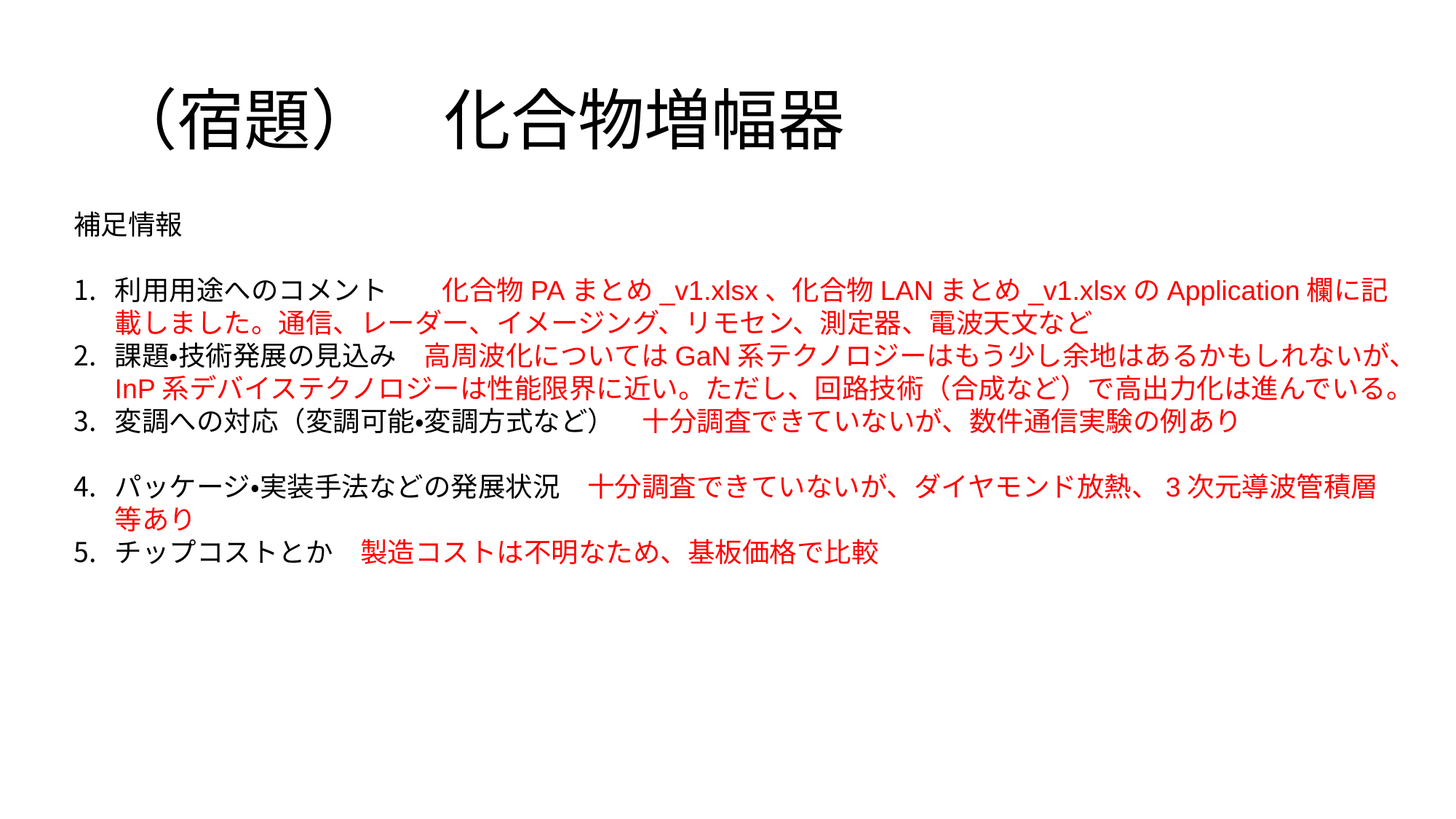

# （宿題）　化合物増幅器
補足情報

利用用途へのコメント	化合物PAまとめ_v1.xlsx、化合物LANまとめ_v1.xlsxのApplication欄に記載しました。通信、レーダー、イメージング、リモセン、測定器、電波天文など
課題・技術発展の見込み　高周波化についてはGaN系テクノロジーはもう少し余地はあるかもしれないが、InP系デバイステクノロジーは性能限界に近い。ただし、回路技術（合成など）で高出力化は進んでいる。
変調への対応（変調可能・変調方式など）　十分調査できていないが、数件通信実験の例あり
パッケージ・実装手法などの発展状況　十分調査できていないが、ダイヤモンド放熱、3次元導波管積層等あり
チップコストとか　製造コストは不明なため、基板価格で比較